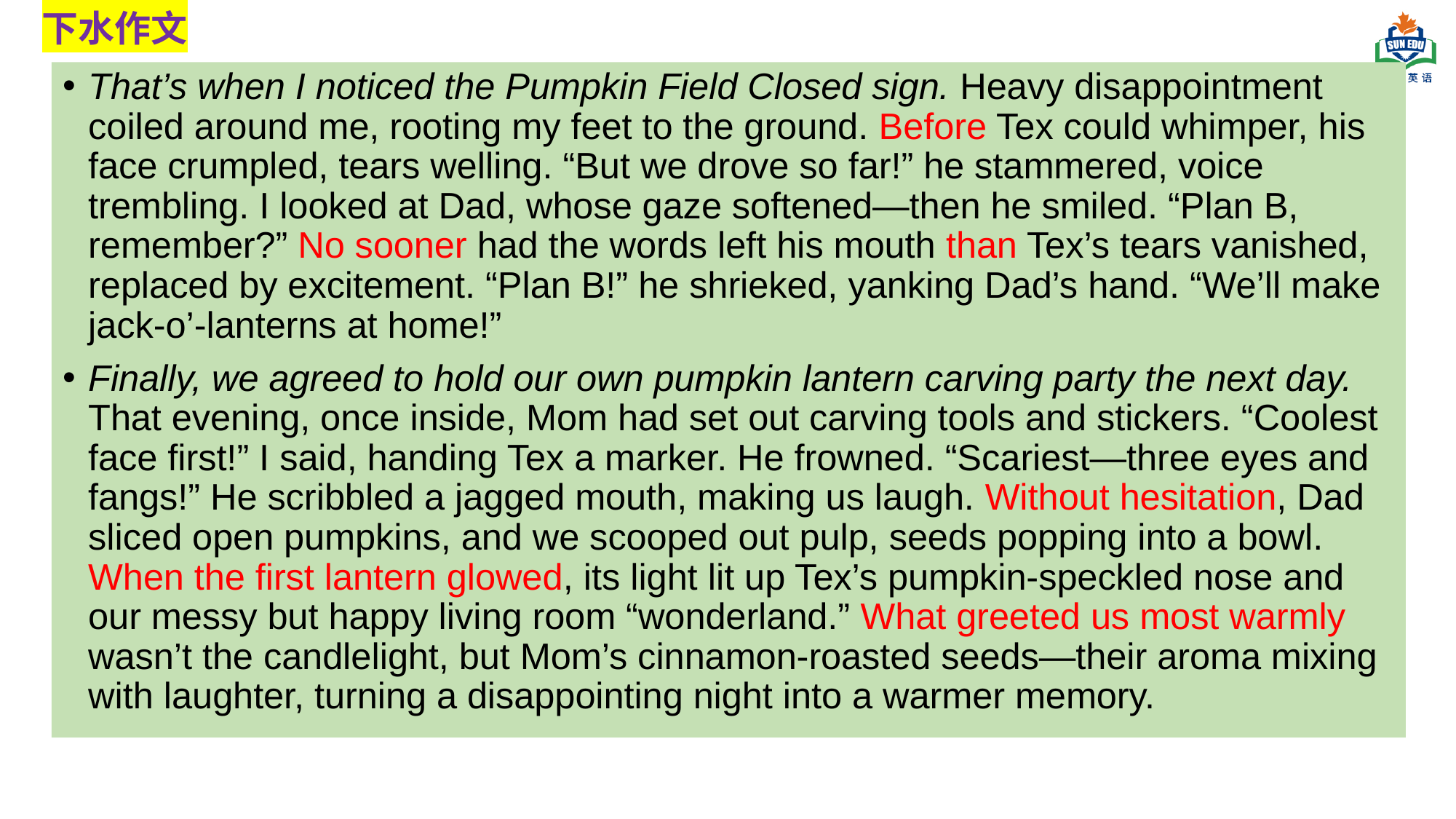

下水作文
That’s when I noticed the Pumpkin Field Closed sign. Heavy disappointment coiled around me, rooting my feet to the ground. Before Tex could whimper, his face crumpled, tears welling. “But we drove so far!” he stammered, voice trembling. I looked at Dad, whose gaze softened—then he smiled. “Plan B, remember?” No sooner had the words left his mouth than Tex’s tears vanished, replaced by excitement. “Plan B!” he shrieked, yanking Dad’s hand. “We’ll make jack-o’-lanterns at home!”
Finally, we agreed to hold our own pumpkin lantern carving party the next day. That evening, once inside, Mom had set out carving tools and stickers. “Coolest face first!” I said, handing Tex a marker. He frowned. “Scariest—three eyes and fangs!” He scribbled a jagged mouth, making us laugh. Without hesitation, Dad sliced open pumpkins, and we scooped out pulp, seeds popping into a bowl. When the first lantern glowed, its light lit up Tex’s pumpkin-speckled nose and our messy but happy living room “wonderland.” What greeted us most warmly wasn’t the candlelight, but Mom’s cinnamon-roasted seeds—their aroma mixing with laughter, turning a disappointing night into a warmer memory.